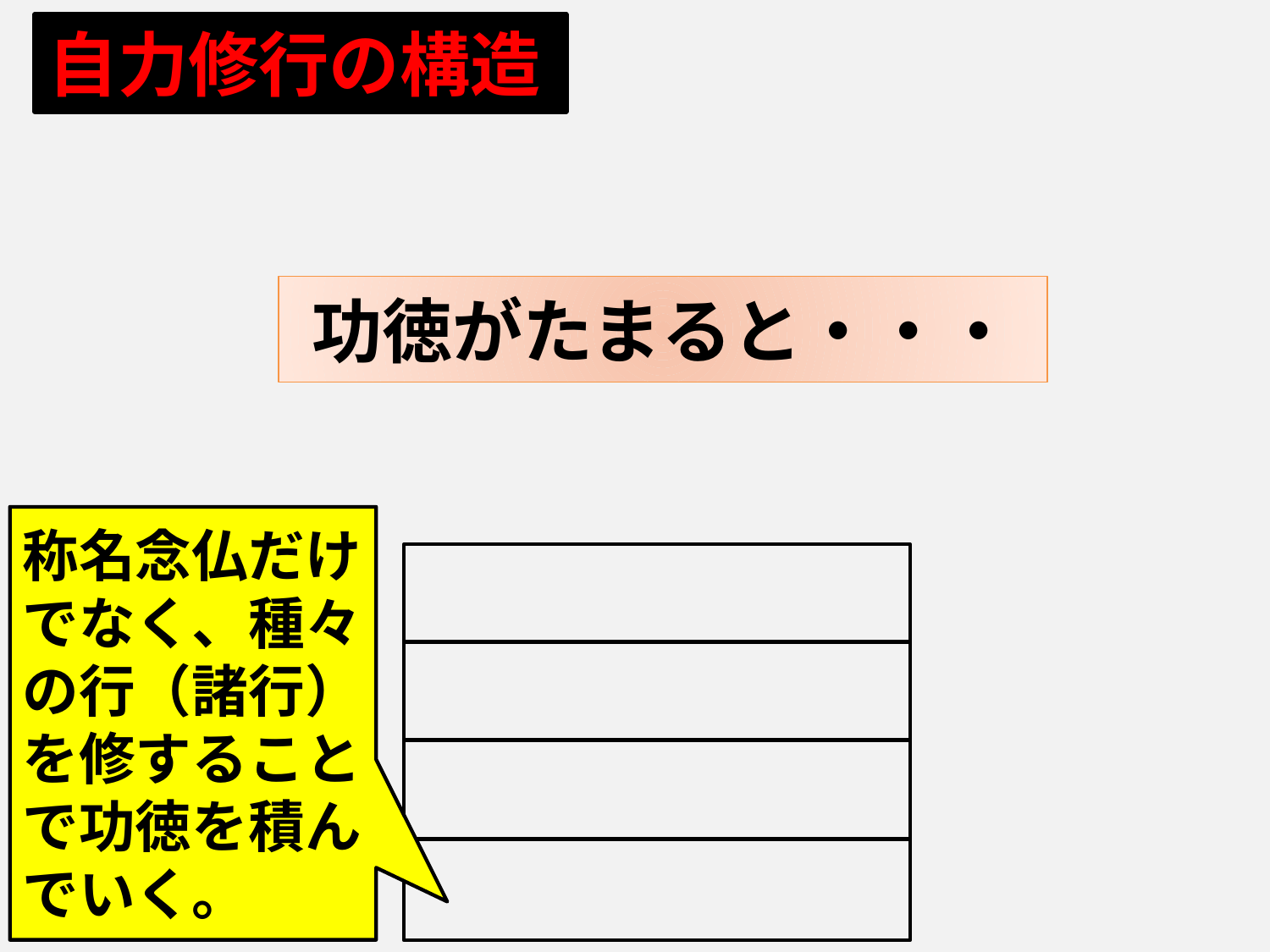

自力修行の構造
功徳がたまると・・・
称名念仏だけでなく、種々の行（諸行）を修することで功徳を積んでいく。
功徳
功徳
功徳
功徳